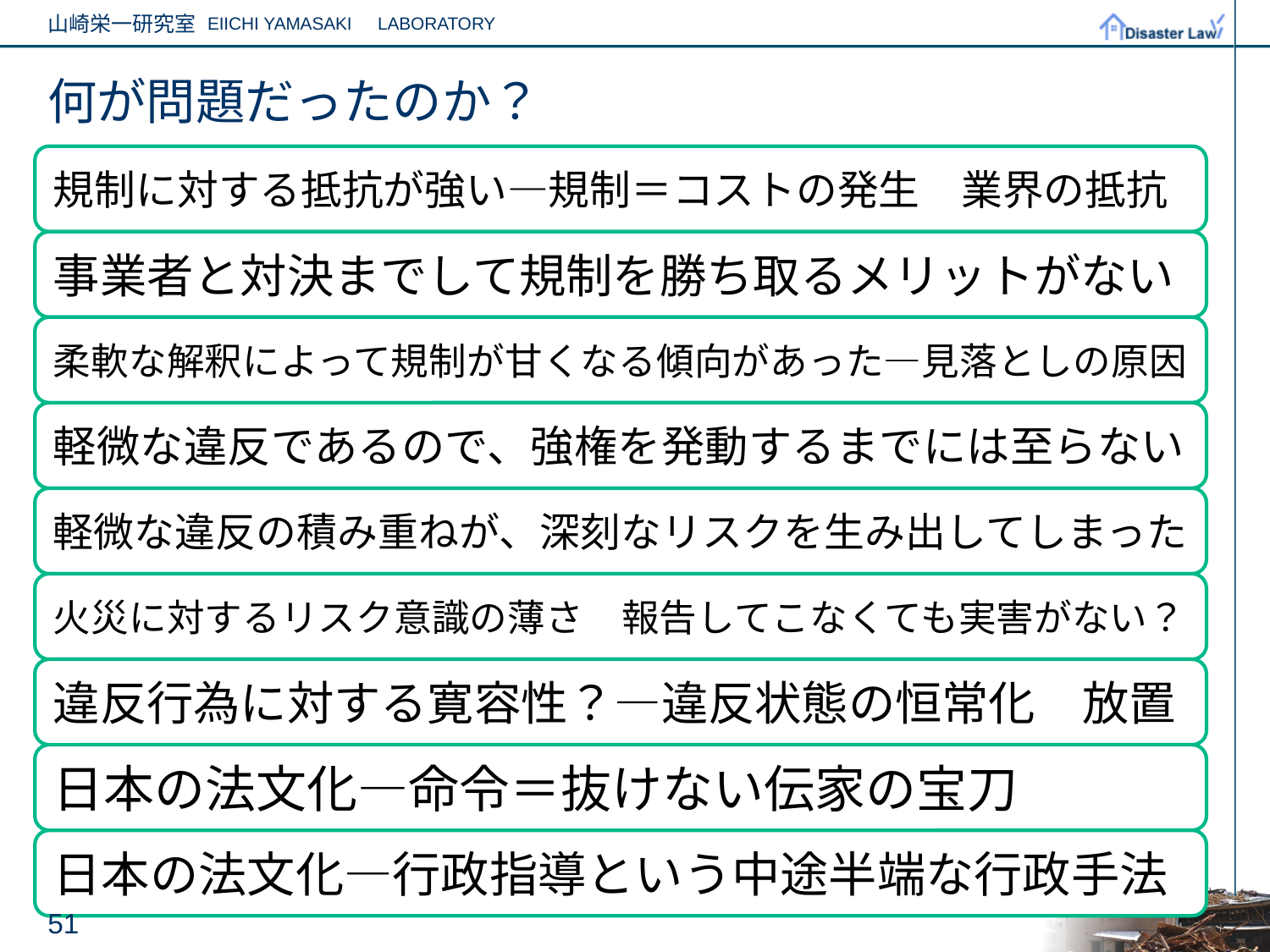

# 何が問題だったのか？
規制に対する抵抗が強い―規制＝コストの発生　業界の抵抗
軽微な違反の積み重ねが、深刻なリスクを生み出してしまった
日本の法文化―行政指導という中途半端な行政手法
柔軟な解釈によって規制が甘くなる傾向があった―見落としの原因
事業者と対決までして規制を勝ち取るメリットがない
日本の法文化―命令＝抜けない伝家の宝刀
軽微な違反であるので、強権を発動するまでには至らない
火災に対するリスク意識の薄さ　報告してこなくても実害がない？
違反行為に対する寛容性？―違反状態の恒常化　放置
51